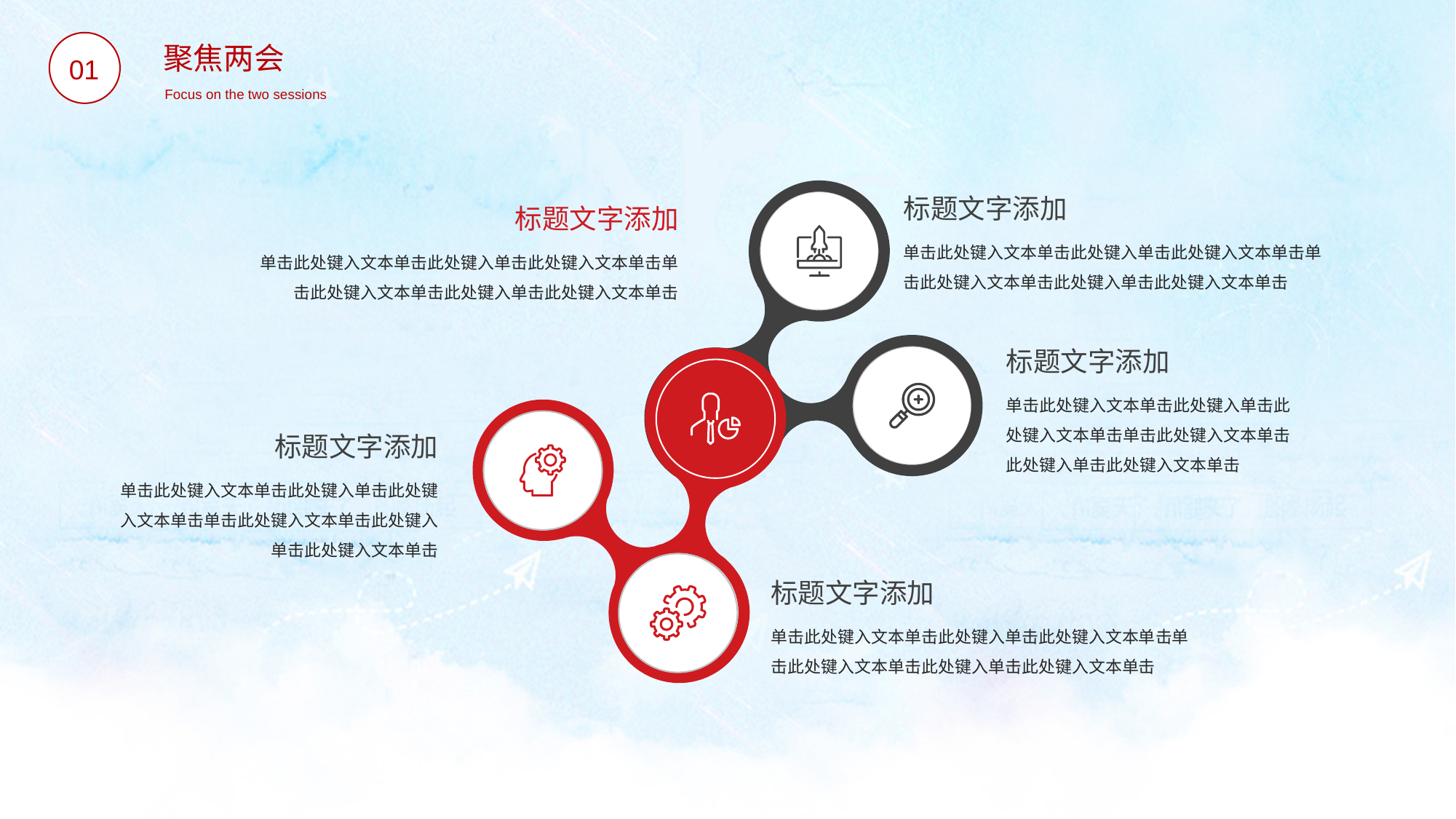

BY YUSHEN

聚焦两会
01
Focus on the two sessions

标题文字添加
单击此处键入文本单击此处键入单击此处键入文本单击单击此处键入文本单击此处键入单击此处键入文本单击
标题文字添加
单击此处键入文本单击此处键入单击此处键入文本单击单击此处键入文本单击此处键入单击此处键入文本单击
标题文字添加
单击此处键入文本单击此处键入单击此处键入文本单击单击此处键入文本单击此处键入单击此处键入文本单击
标题文字添加
单击此处键入文本单击此处键入单击此处键入文本单击单击此处键入文本单击此处键入单击此处键入文本单击
标题文字添加
单击此处键入文本单击此处键入单击此处键入文本单击单击此处键入文本单击此处键入单击此处键入文本单击